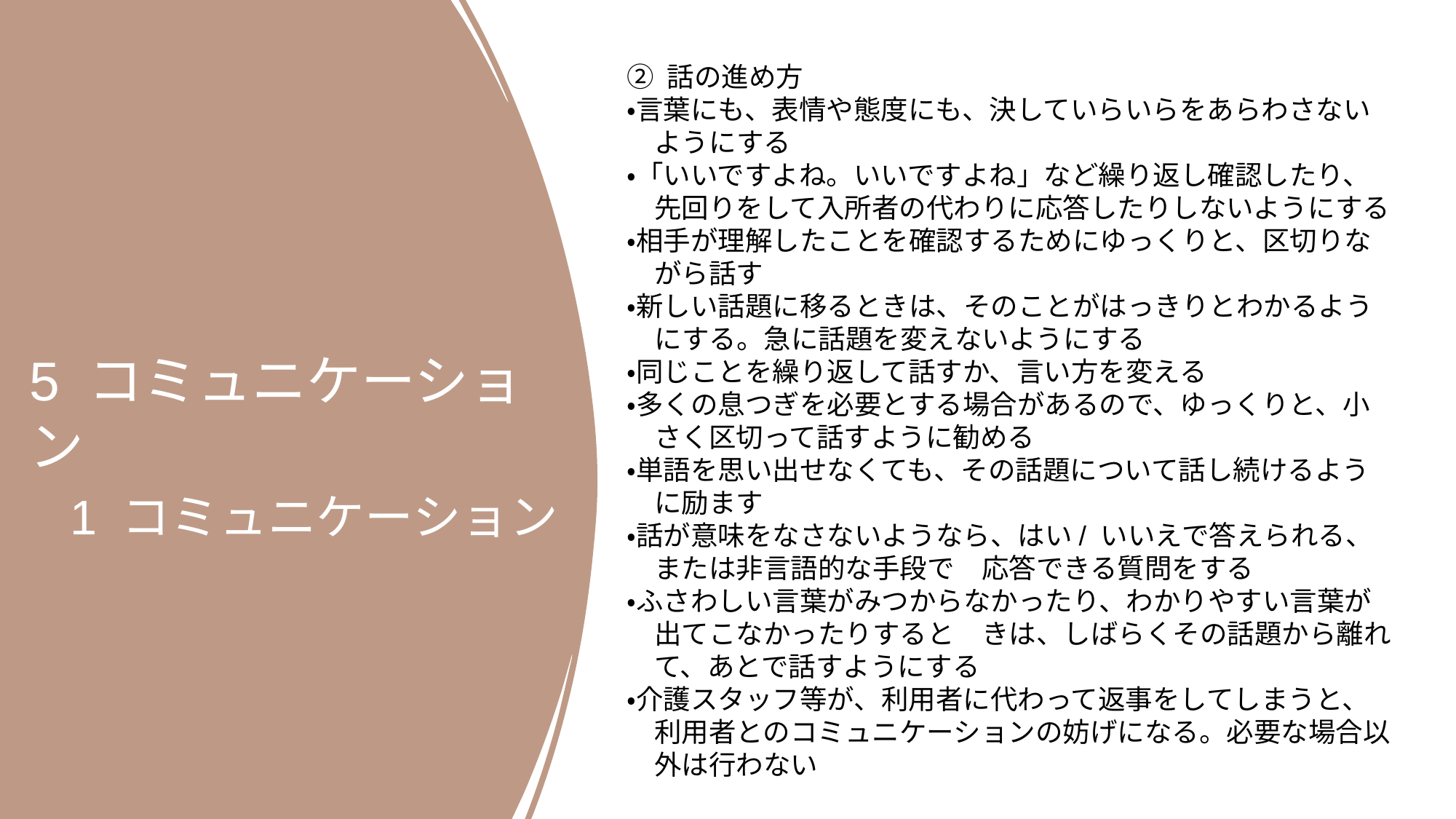

② 話の進め方
・言葉にも、表情や態度にも、決していらいらをあらわさない
　ようにする
・「いいですよね。いいですよね」など繰り返し確認したり、
　先回りをして入所者の代わりに応答したりしないようにする
・相手が理解したことを確認するためにゆっくりと、区切りな
　がら話す
・新しい話題に移るときは、そのことがはっきりとわかるよう
　にする。急に話題を変えないようにする
・同じことを繰り返して話すか、言い方を変える
・多くの息つぎを必要とする場合があるので、ゆっくりと、小
　さく区切って話すように勧める
・単語を思い出せなくても、その話題について話し続けるよう
　に励ます
・話が意味をなさないようなら、はい/ いいえで答えられる、
　または非言語的な手段で　応答できる質問をする
・ふさわしい言葉がみつからなかったり、わかりやすい言葉が
　出てこなかったりすると　きは、しばらくその話題から離れ
　て、あとで話すようにする
・介護スタッフ等が、利用者に代わって返事をしてしまうと、
　利用者とのコミュニケーションの妨げになる。必要な場合以
　外は行わない

5 コミュニケーション
   1 コミュニケーション